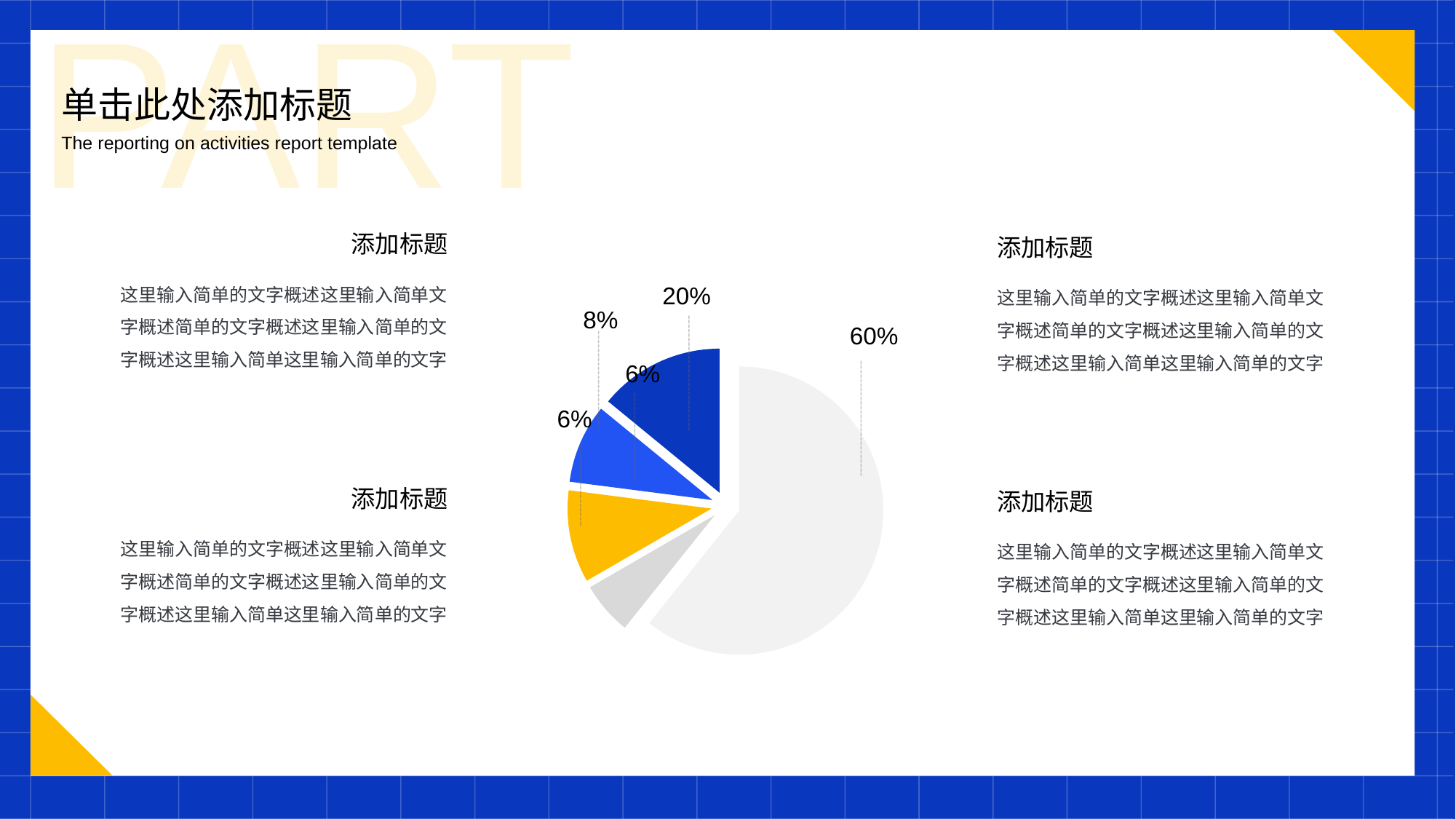

PART

单击此处添加标题
The reporting on activities report template

添加标题
这里输入简单的文字概述这里输入简单文字概述简单的文字概述这里输入简单的文字概述这里输入简单这里输入简单的文字
添加标题
这里输入简单的文字概述这里输入简单文字概述简单的文字概述这里输入简单的文字概述这里输入简单这里输入简单的文字
添加标题
这里输入简单的文字概述这里输入简单文字概述简单的文字概述这里输入简单的文字概述这里输入简单这里输入简单的文字
添加标题
这里输入简单的文字概述这里输入简单文字概述简单的文字概述这里输入简单的文字概述这里输入简单这里输入简单的文字
20%
8%
60%

### Chart

| Category | 销售额 |
|---|---|
| 第一季度 | 8.2 |
| 第二季度 | 0.8 |
| 第三季度 | 1.4 |
| 第四季度 | 1.2 |
| 第五季度 | 1.9 |
6%
6%